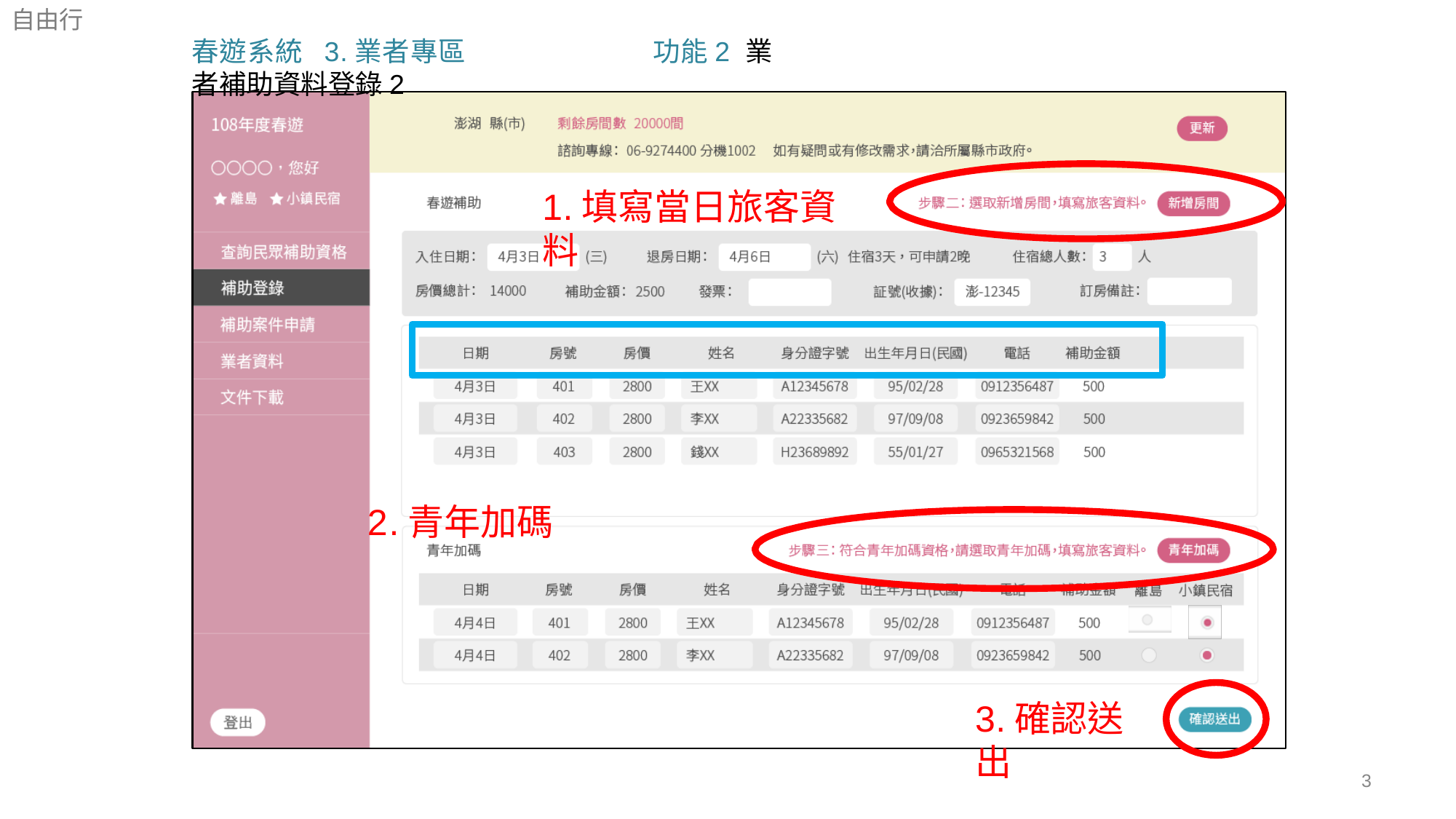

自由行
春遊系統  3.業者專區	功能2 業者補助資料登錄2

1.填寫當日旅客資料

2.青年加碼

3.確認送出
3